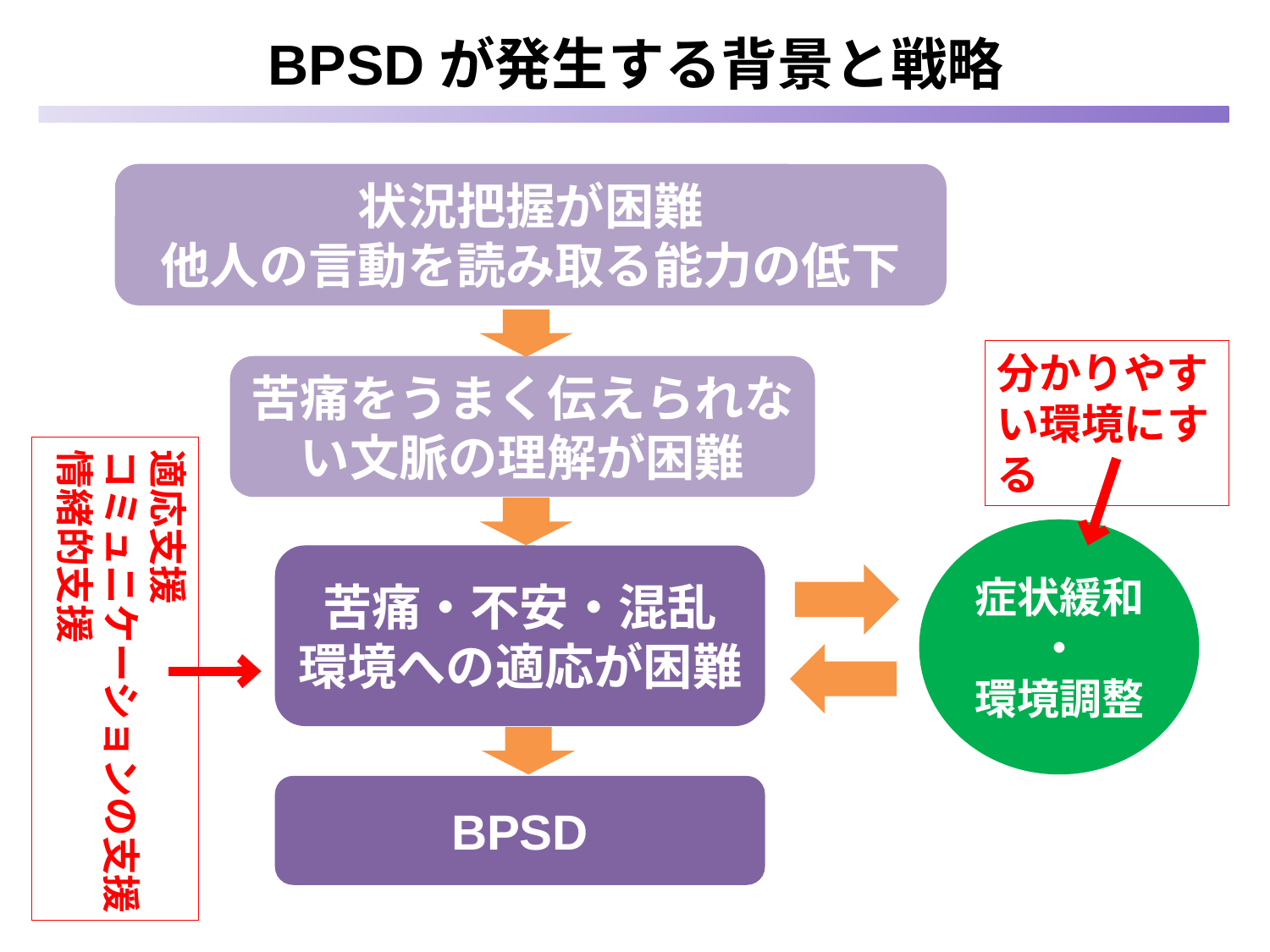

# BPSDが発生する背景と戦略

状況把握が困難
他人の言動を読み取る能力の低下

分かりやすい環境にする
苦痛をうまく伝えられない文脈の理解が困難
適応支援
コミュニケーションの支援
情緒的支援

症状緩和
・
環境調整
苦痛・不安・混乱
環境への適応が困難

BPSD